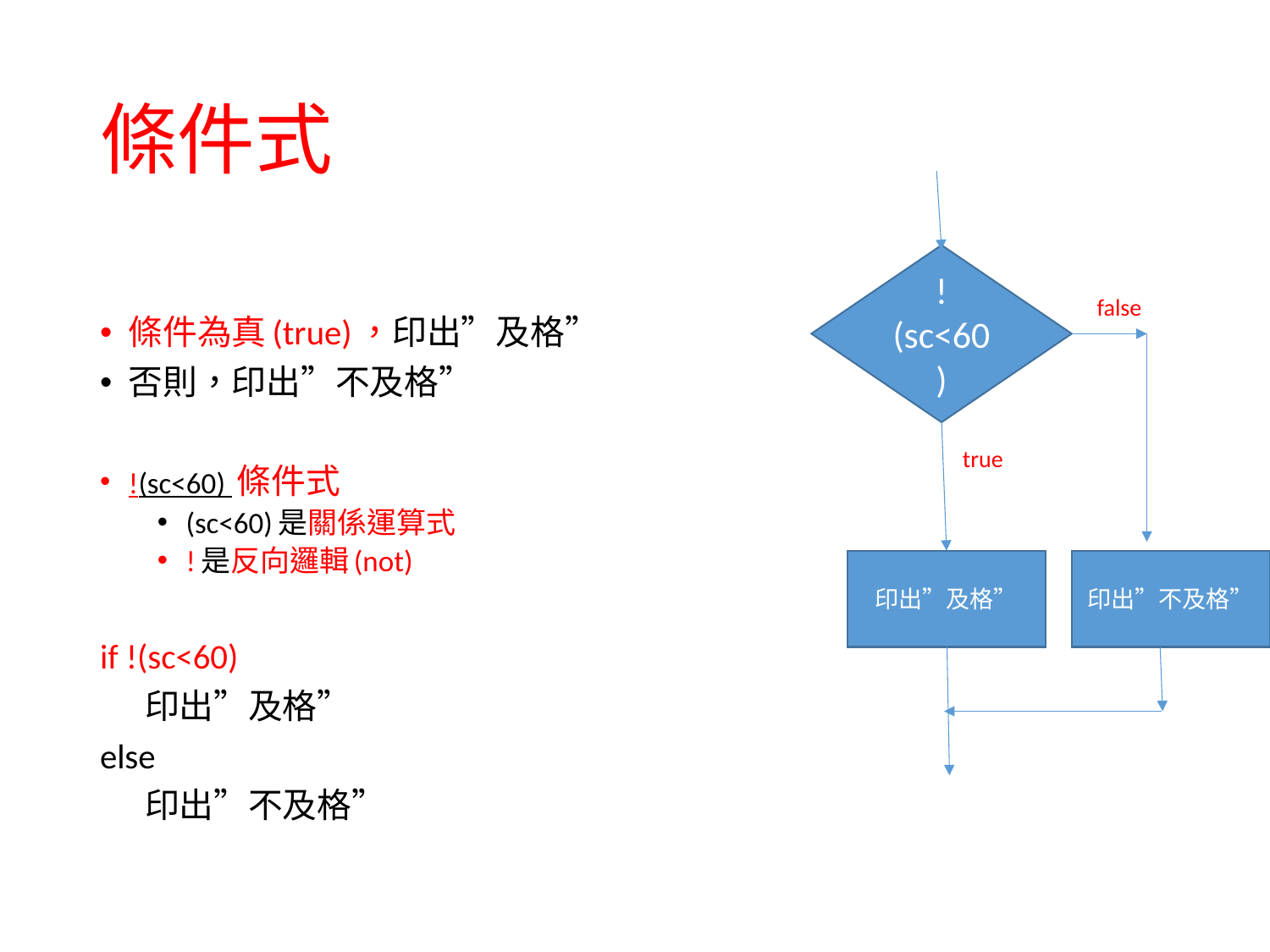

# 條件式
!(sc<60)
false
條件為真(true)，印出”及格”
否則，印出”不及格”

!(sc<60) 條件式
(sc<60)是關係運算式
!是反向邏輯(not)

if !(sc<60)
     印出”及格”
else
     印出”不及格”

true
印出”及格”
印出”不及格”